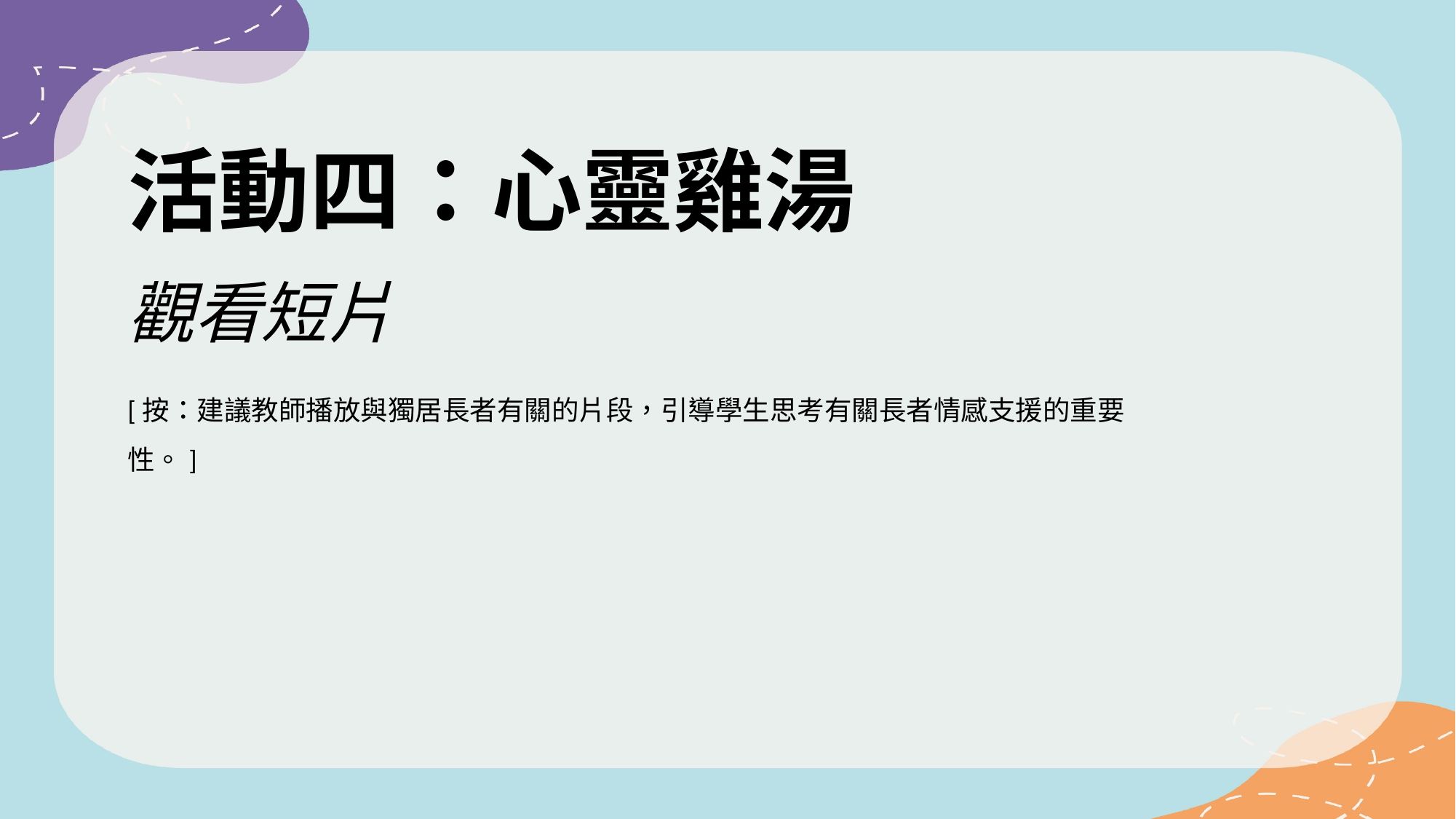

活動四：心靈雞湯
觀看短片
[按：建議教師播放與獨居長者有關的片段，引導學生思考有關長者情感支援的重要性。]